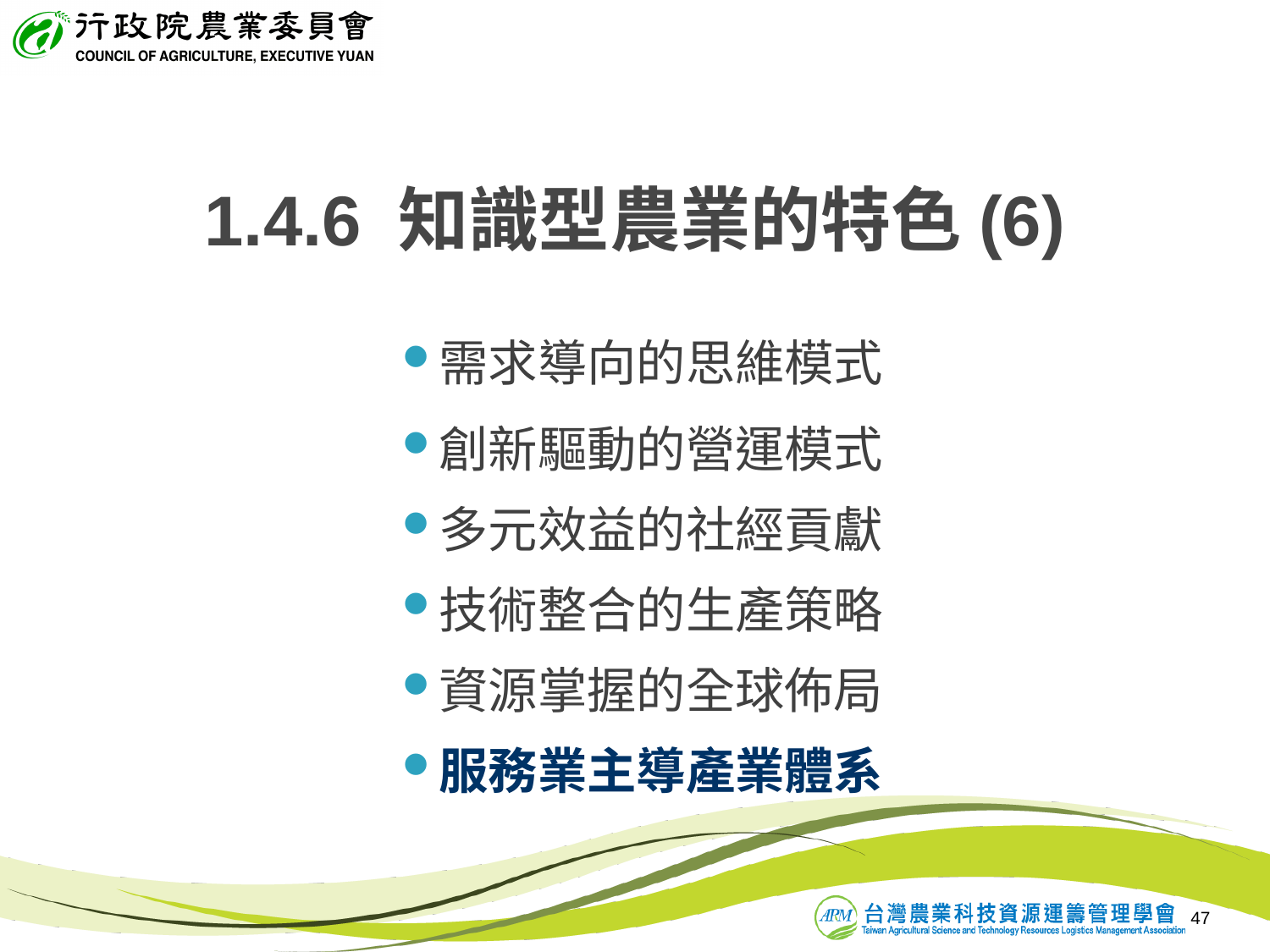

1.4.6 知識型農業的特色(6)
需求導向的思維模式
創新驅動的營運模式
多元效益的社經貢獻
技術整合的生產策略
資源掌握的全球佈局
服務業主導產業體系

47